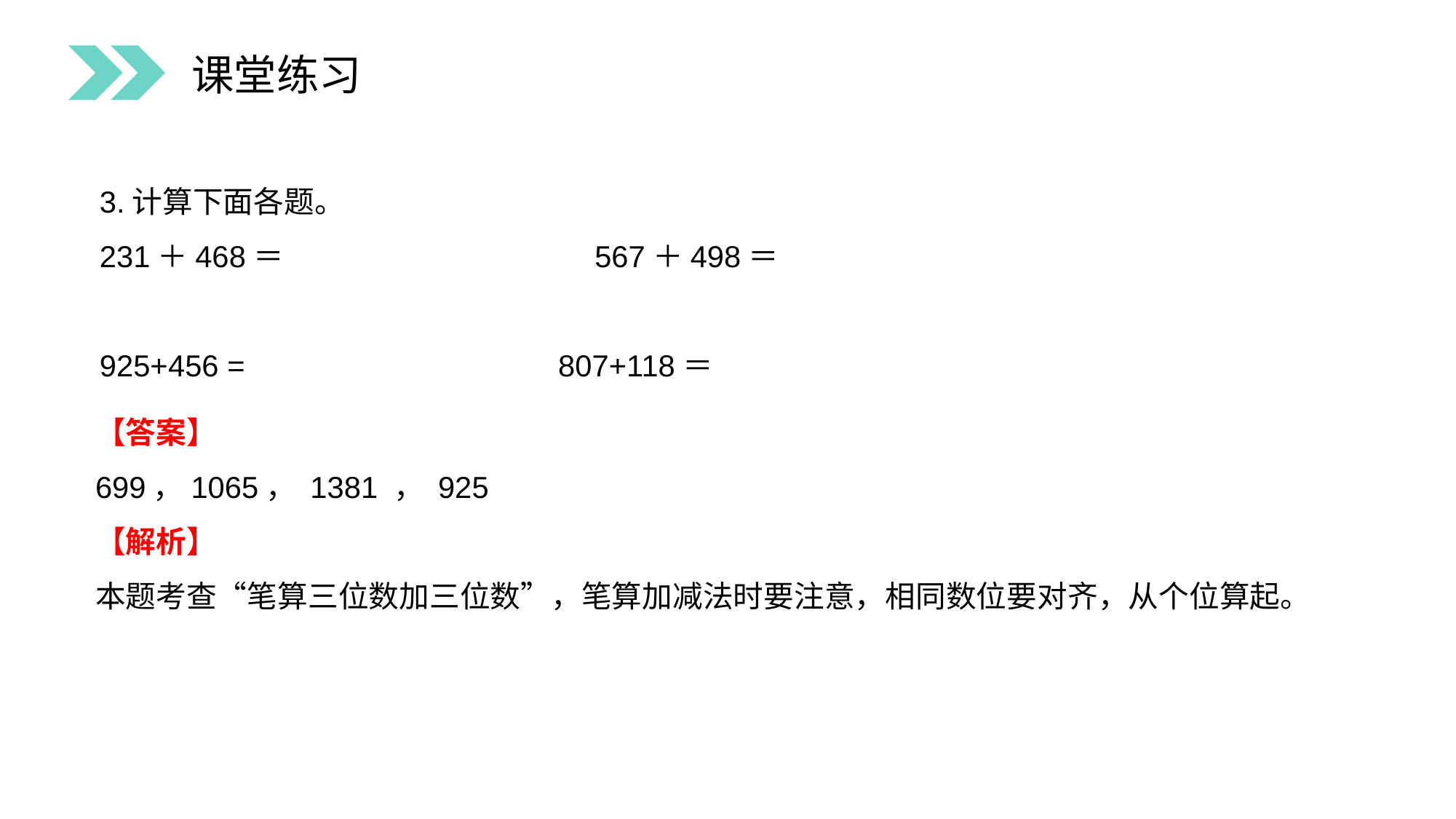

课堂练习
3.计算下面各题。
231＋468＝　　　　　　　　　　567＋498＝

925+456 = 　　　　　　　　       807+118＝
【答案】
699，1065， 1381 ， 925
【解析】
本题考查“笔算三位数加三位数”，笔算加减法时要注意，相同数位要对齐，从个位算起。